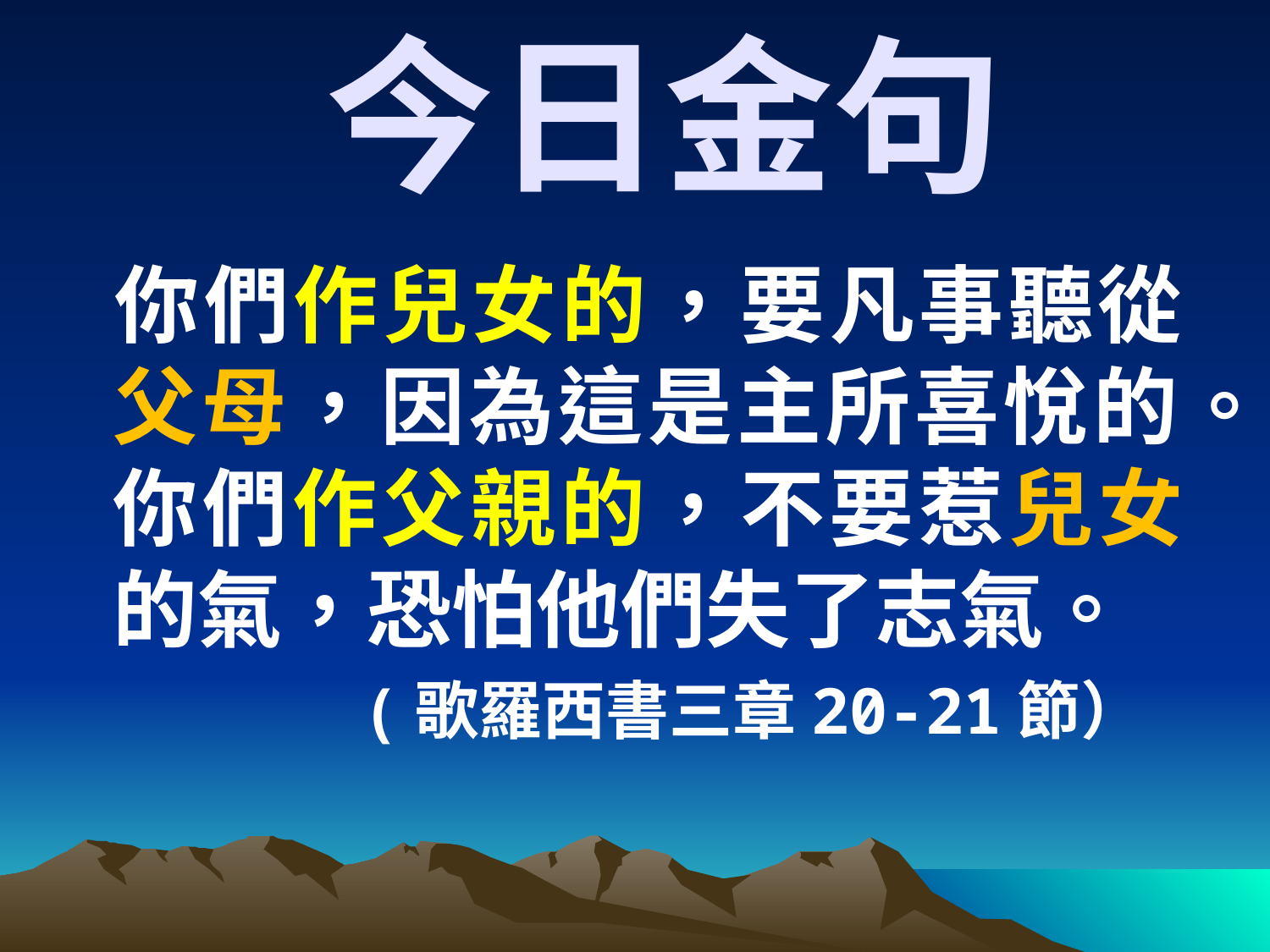

# 今日金句

 你們作兒女的，要凡事聽從父母，因為這是主所喜悅的。你們作父親的，不要惹兒女的氣，恐怕他們失了志氣。
          (歌羅西書三章20-21節）